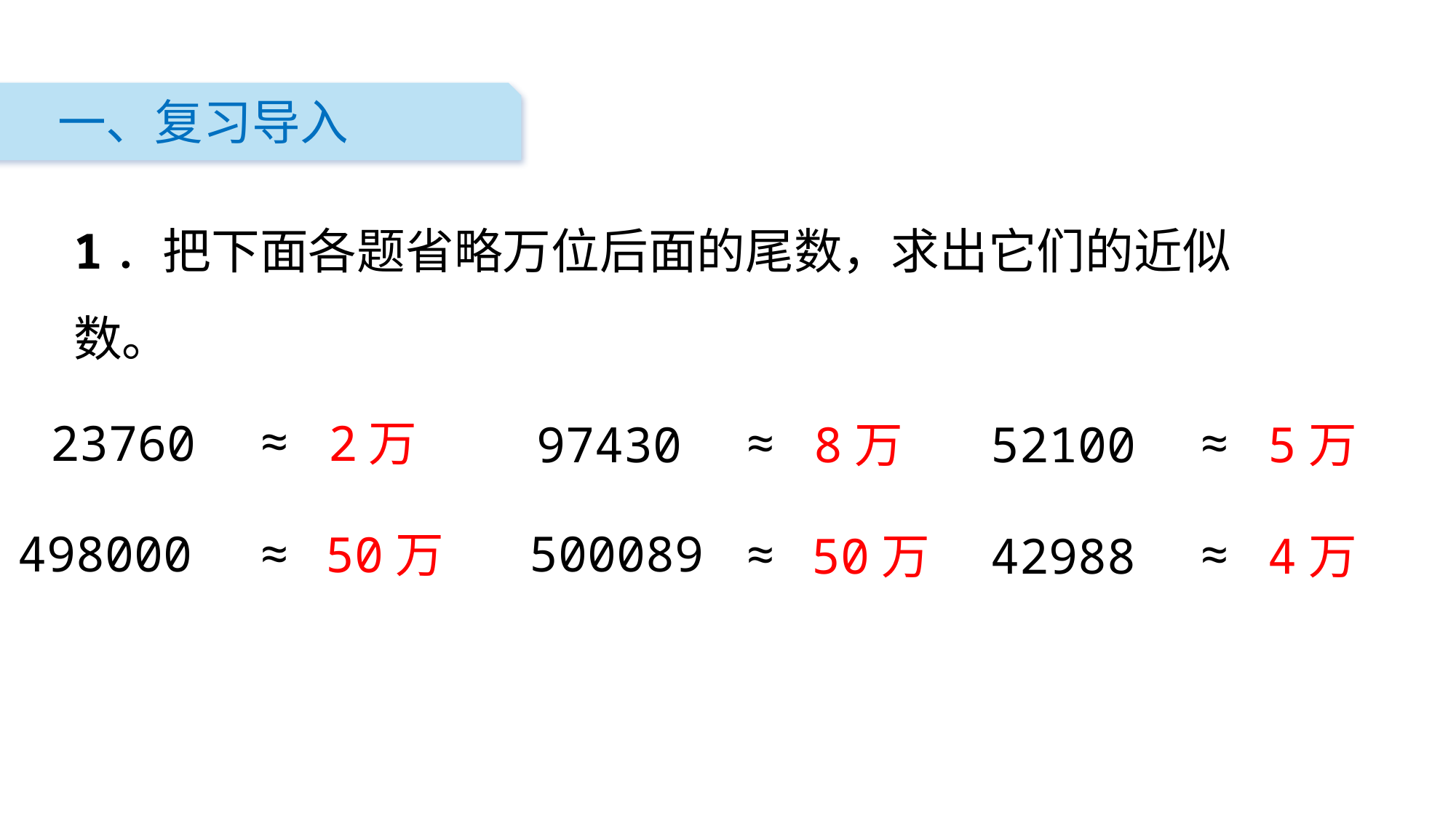

一、复习导入
1．把下面各题省略万位后面的尾数，求出它们的近似数。
≈
23760
2万
≈
≈
97430
8万
52100
5万
498000
≈
500089
50万
≈
≈
50万
42988
4万